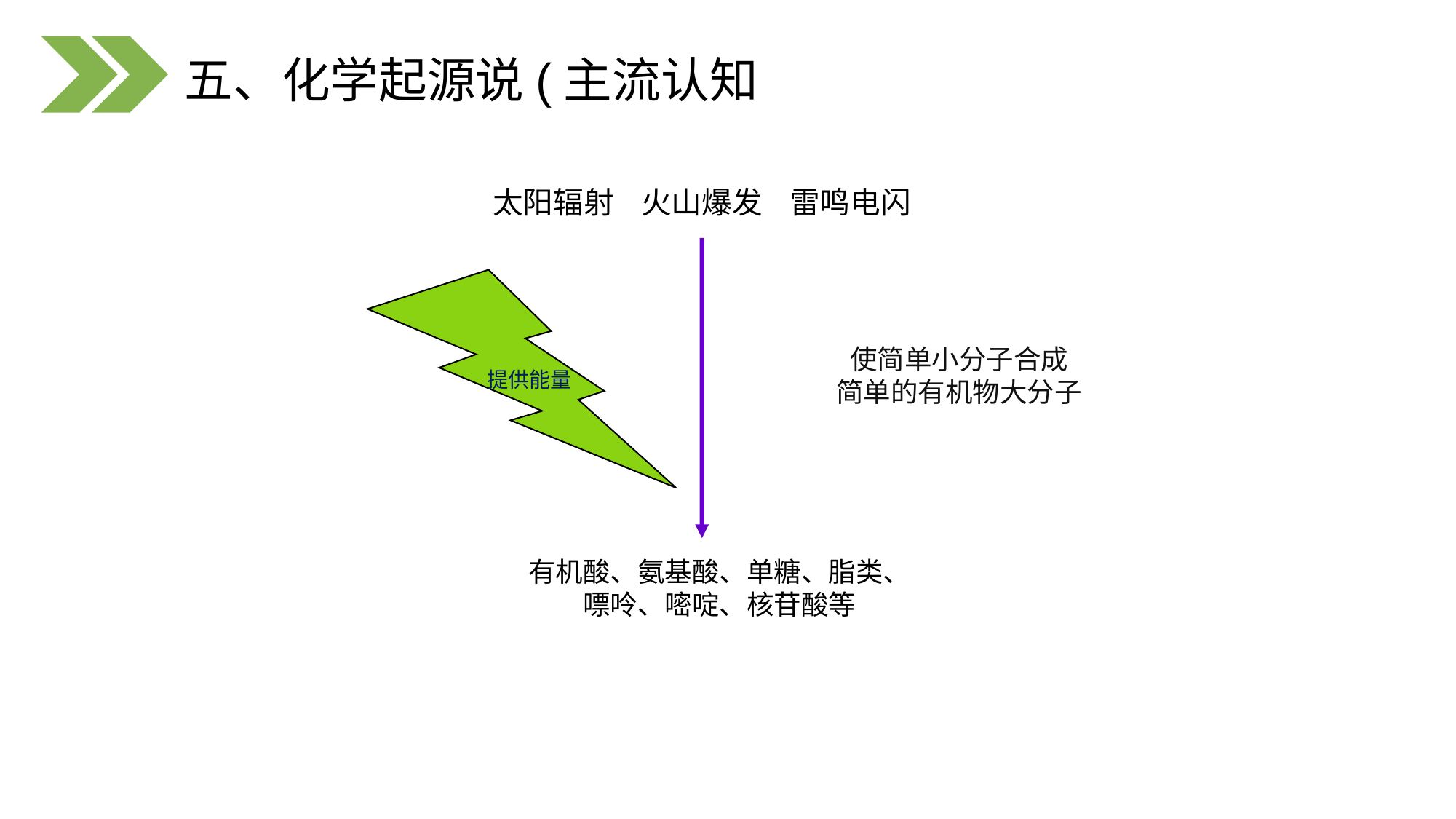

五、化学起源说(主流认知
太阳辐射    火山爆发    雷鸣电闪

提供能量
使简单小分子合成
简单的有机物大分子
有机酸、氨基酸、单糖、脂类、
嘌呤、嘧啶、核苷酸等